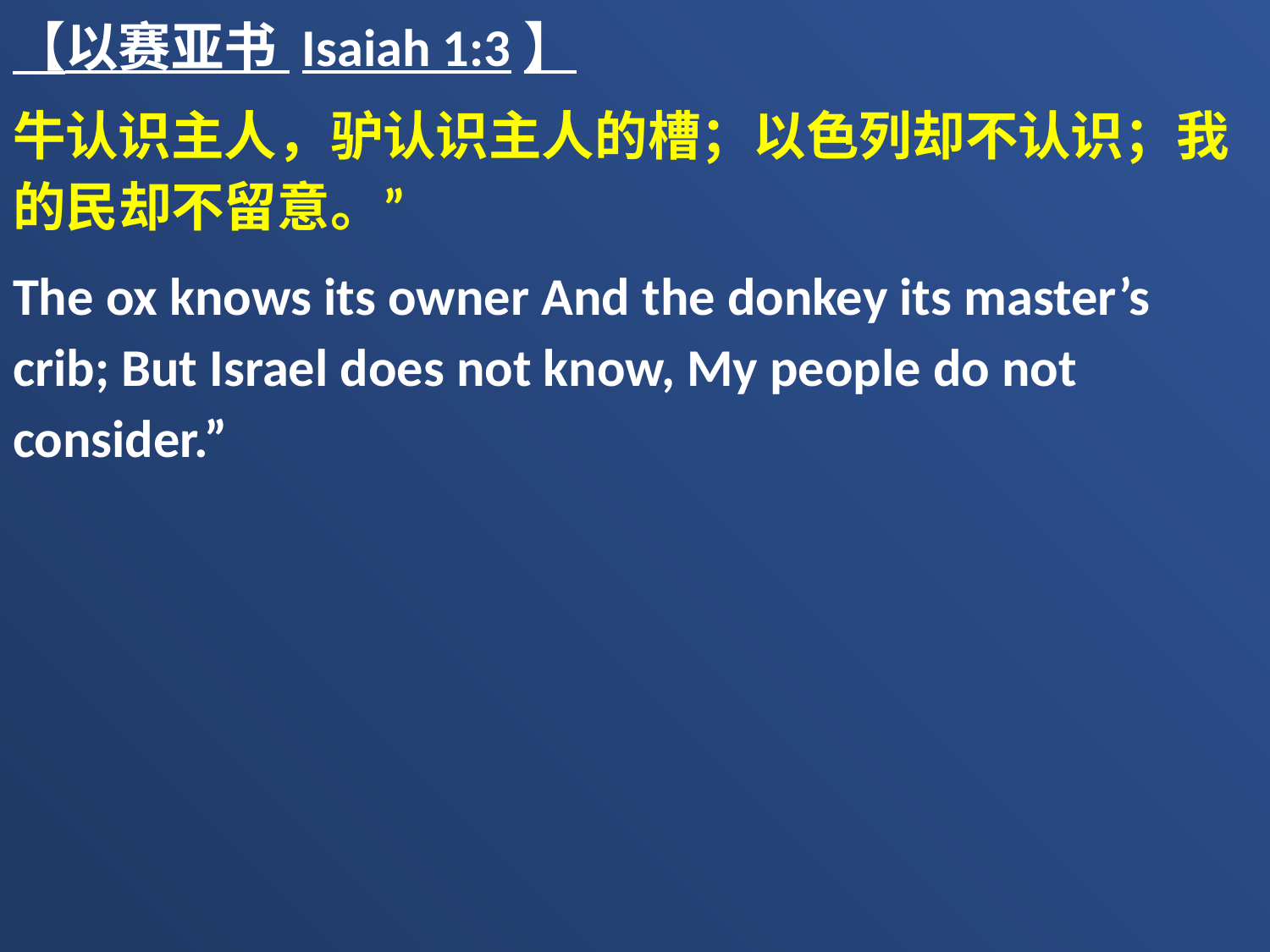

【以赛亚书 Isaiah 1:3】
牛认识主人，驴认识主人的槽；以色列却不认识；我的民却不留意。”
The ox knows its owner And the donkey its master’s crib; But Israel does not know, My people do not consider.”